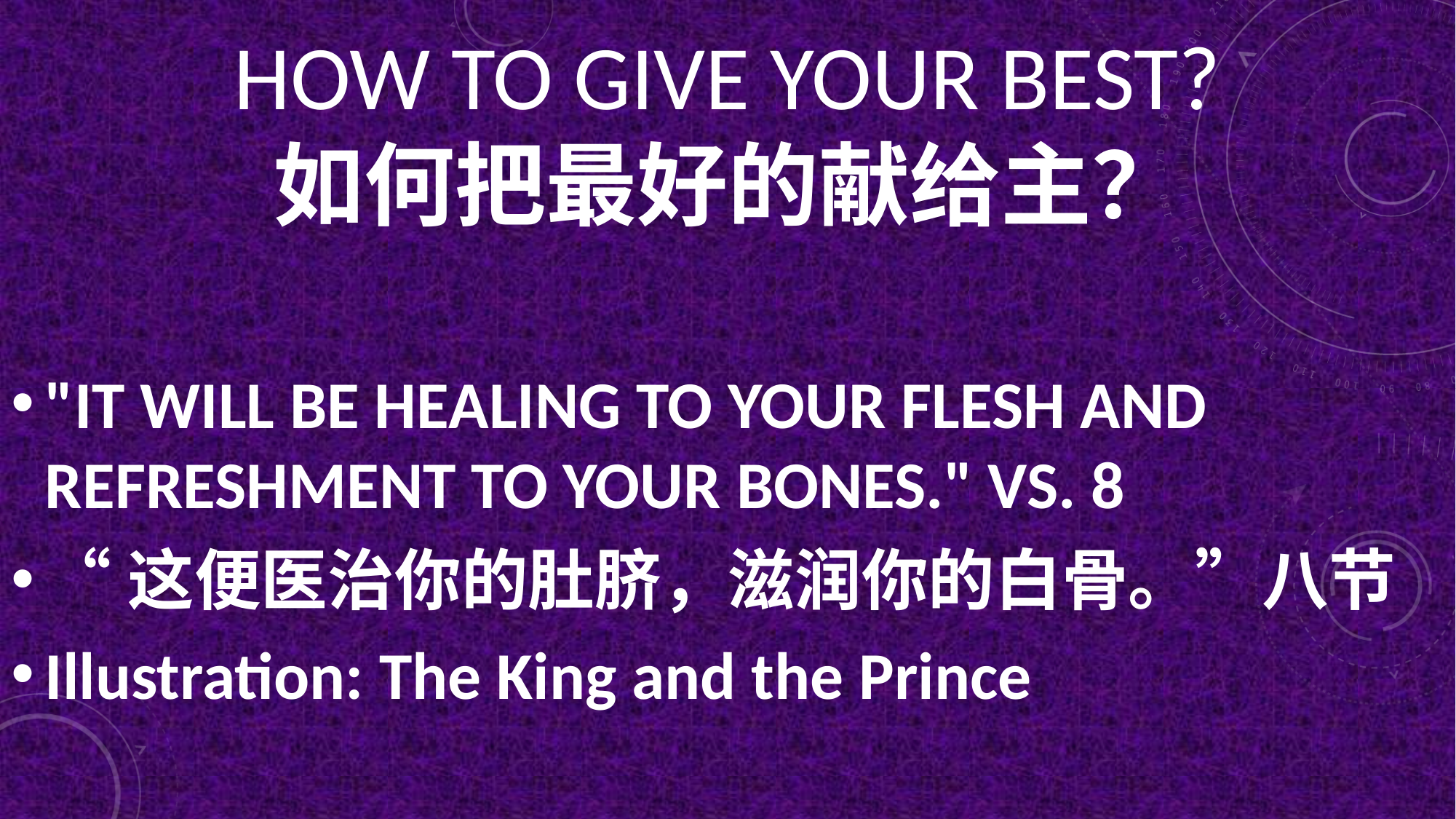

# HOW TO GIVE YOUR BEST? 如何把最好的献给主？
"IT WILL BE HEALING TO YOUR FLESH AND REFRESHMENT TO YOUR BONES." VS. 8
“这便医治你的肚脐，滋润你的白骨。”八节
Illustration: The King and the Prince